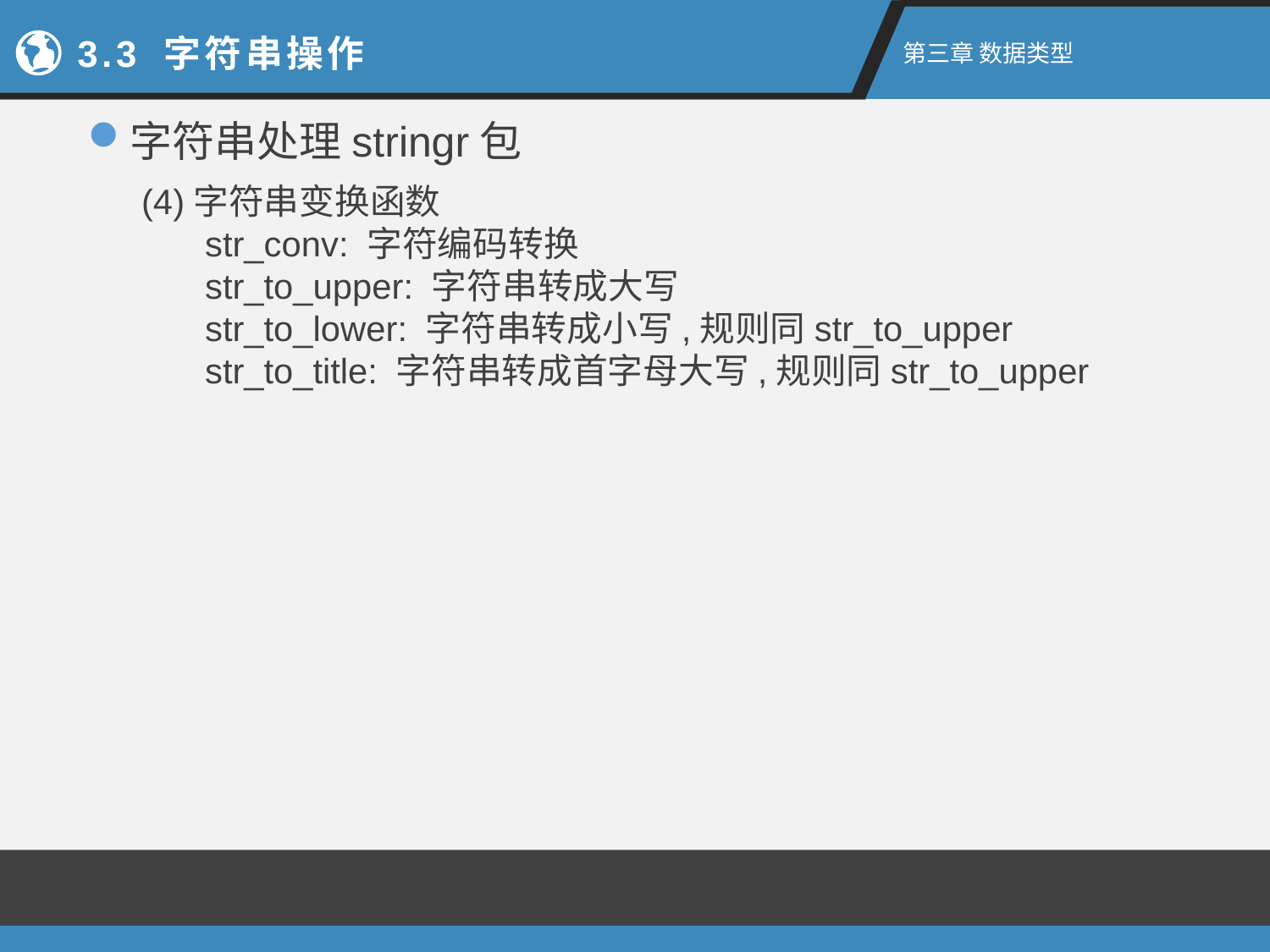

2.1新手上路
3.3 字符串操作

第二章 R语言入门
第三章 数据类型
字符串处理stringr包
(4)字符串变换函数
str_conv: 字符编码转换
str_to_upper: 字符串转成大写
str_to_lower: 字符串转成小写,规则同str_to_upper
str_to_title: 字符串转成首字母大写,规则同str_to_upper